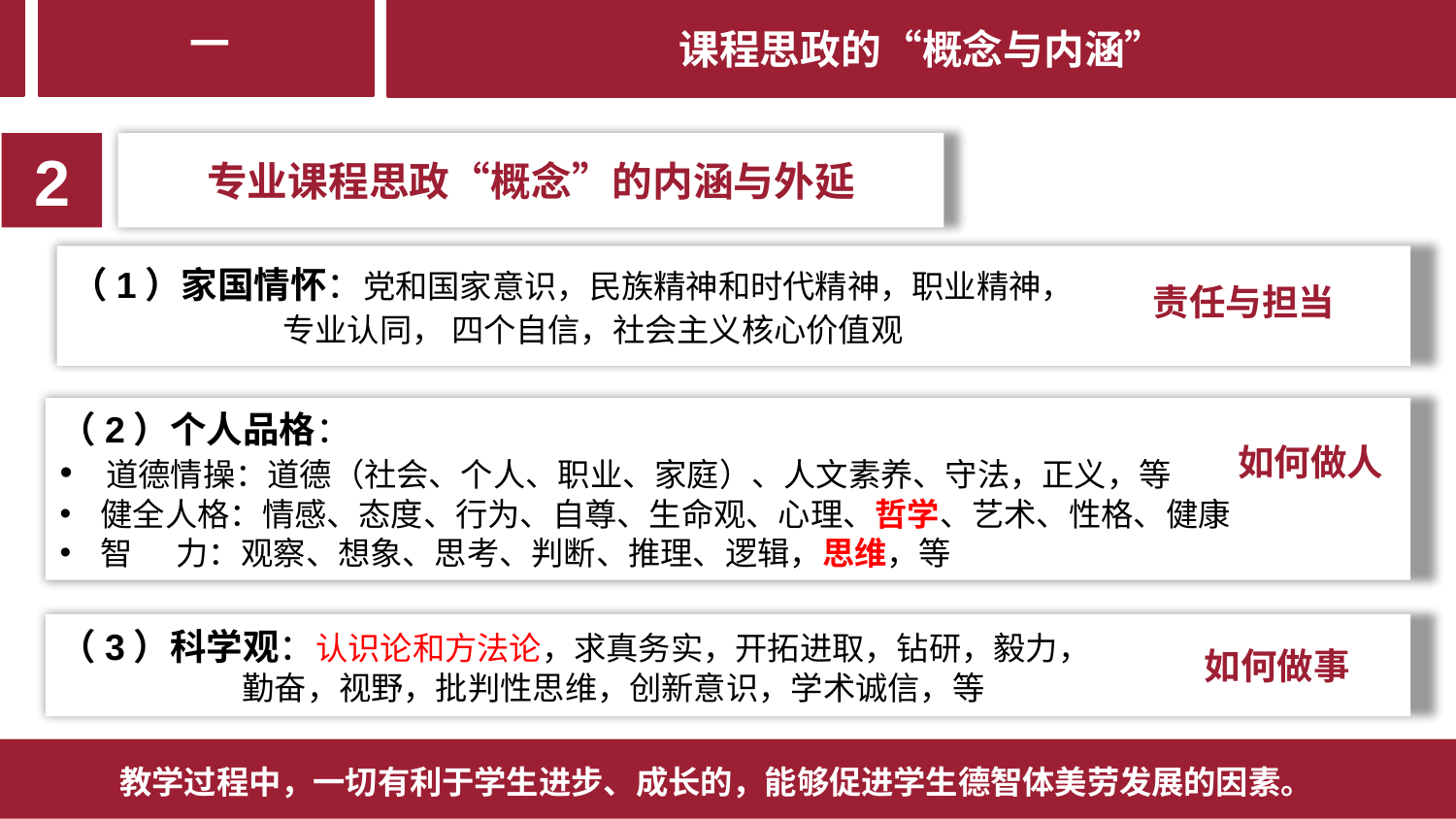

课程思政的“概念与内涵”
第二部分
一
2
专业课程思政“概念”的内涵与外延
（1）家国情怀：党和国家意识，民族精神和时代精神，职业精神，
                            专业认同， 四个自信，社会主义核心价值观
责任与担当
（2）个人品格：
   道德情操：道德（社会、个人、职业、家庭）、人文素养、守法，正义，等
   健全人格：情感、态度、行为、自尊、生命观、心理、哲学、艺术、性格、健康
   智      力：观察、想象、思考、判断、推理、逻辑，思维，等
如何做人
（3）科学观：认识论和方法论，求真务实，开拓进取，钻研，毅力，
                        勤奋，视野，批判性思维，创新意识，学术诚信，等
如何做事

    教学过程中，一切有利于学生进步、成长的，能够促进学生德智体美劳发展的因素。